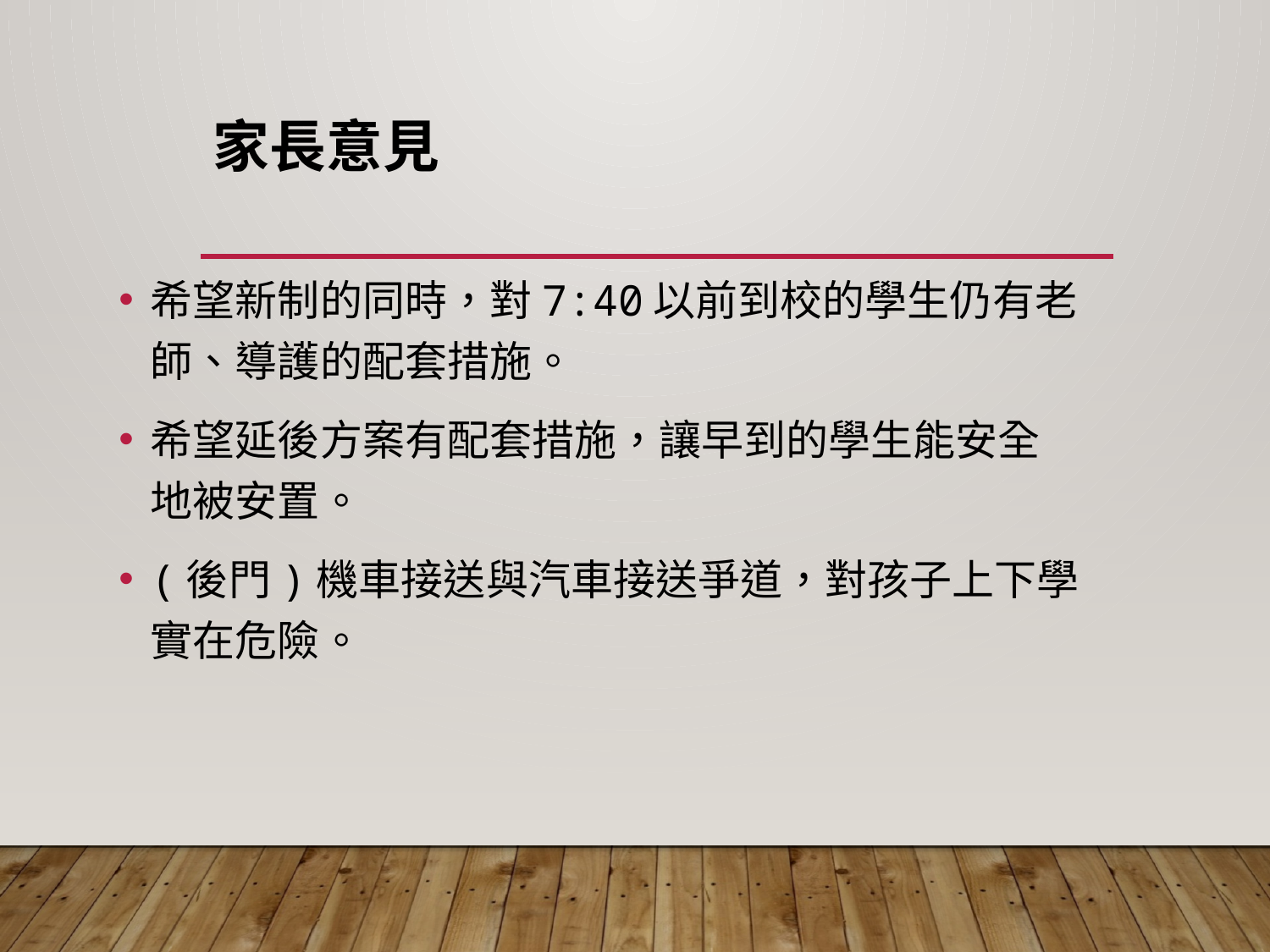

# 家長意見
希望新制的同時，對7:40以前到校的學生仍有老師、導護的配套措施。
希望延後方案有配套措施，讓早到的學生能安全地被安置。
(後門)機車接送與汽車接送爭道，對孩子上下學實在危險。